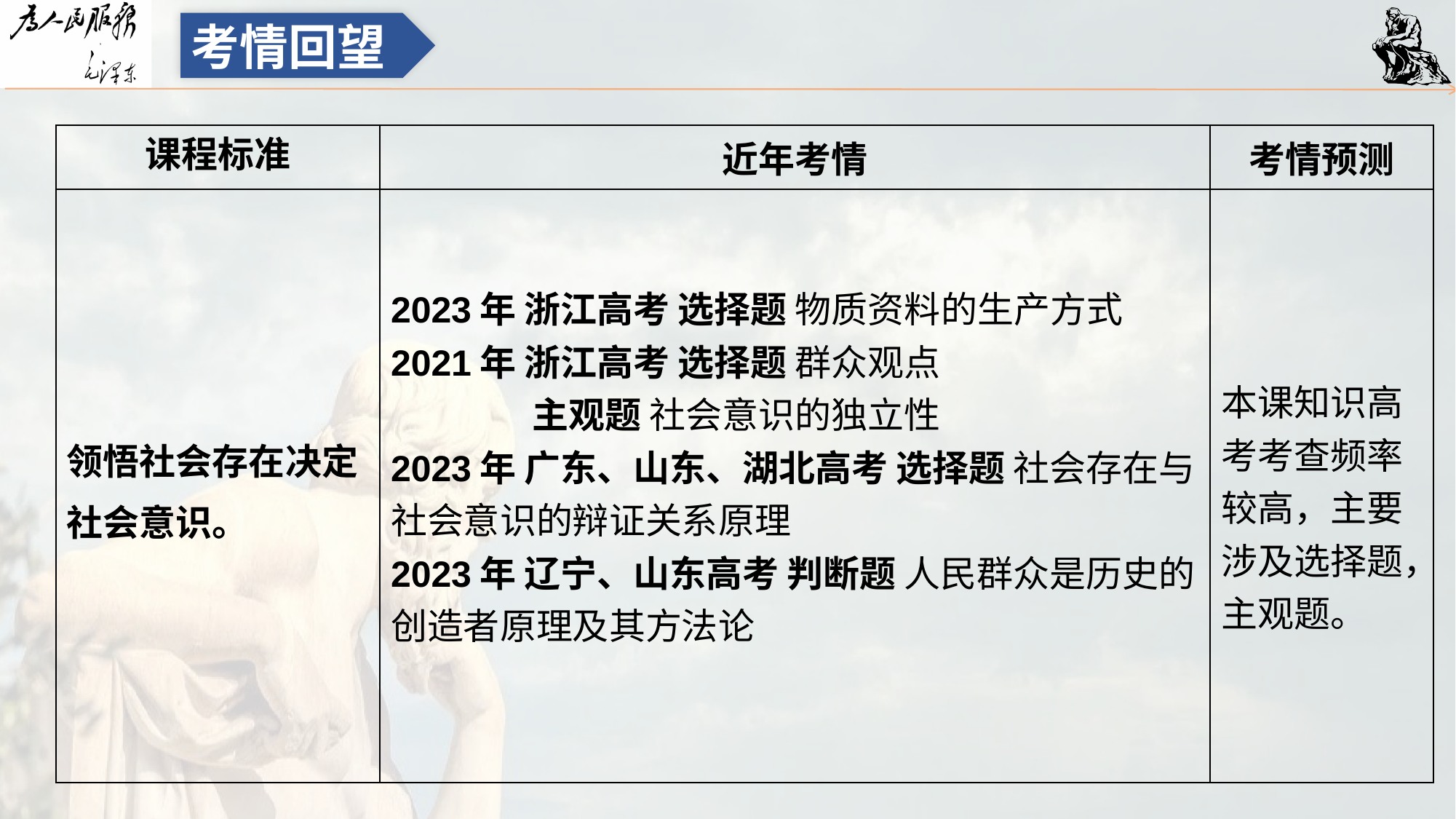

考情回望
| 课程标准 | 近年考情 | 考情预测 |
| --- | --- | --- |
| 领悟社会存在决定社会意识。 | 2023年 浙江高考 选择题 物质资料的生产方式2021年 浙江高考 选择题 群众观点 主观题 社会意识的独立性 2023年 广东、山东、湖北高考 选择题 社会存在与社会意识的辩证关系原理 2023年 辽宁、山东高考 判断题 人民群众是历史的创造者原理及其方法论 | 本课知识高考考查频率较高，主要涉及选择题，主观题。 |